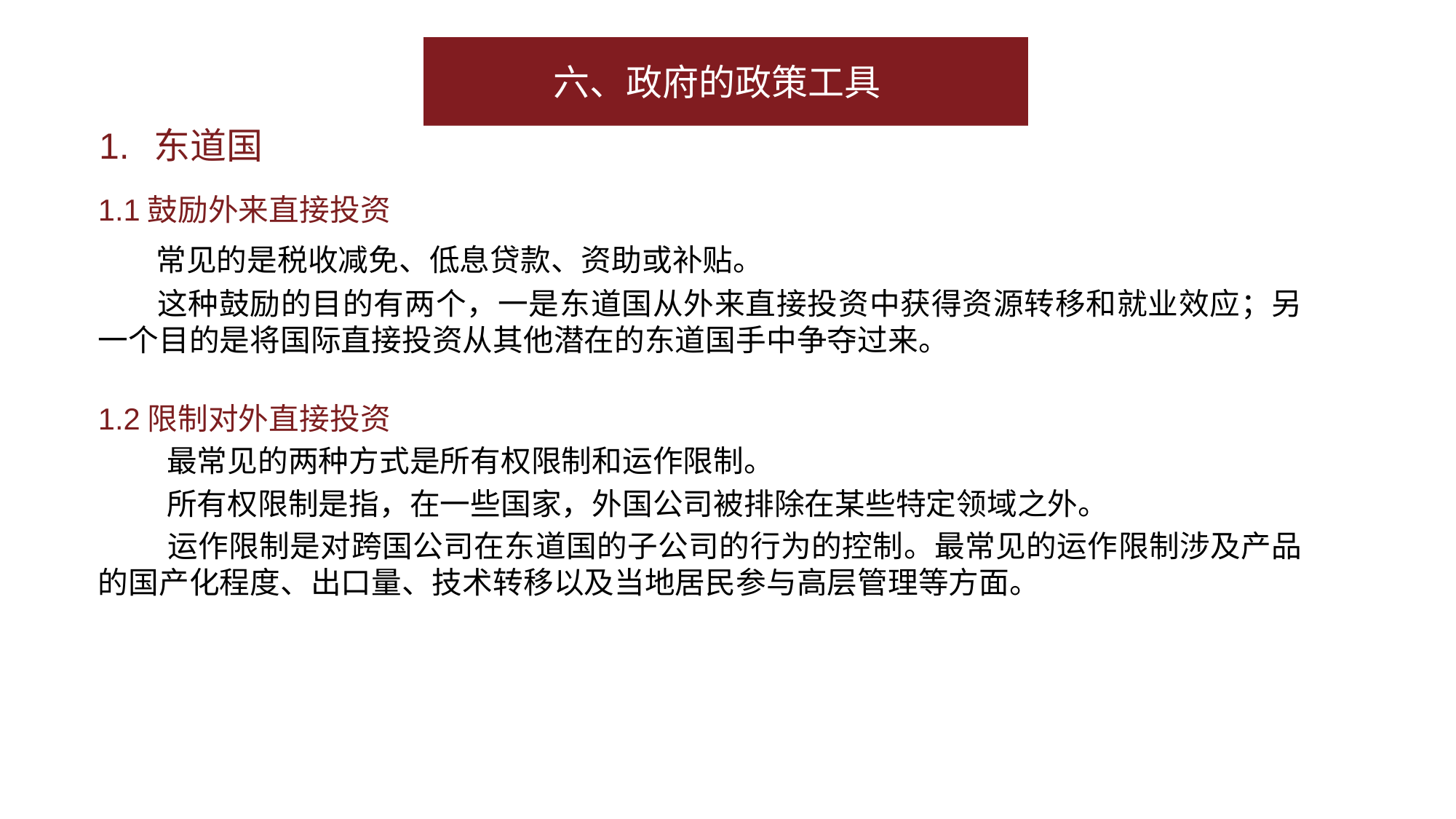

六、政府的政策工具
东道国
1.1鼓励外来直接投资
      常见的是税收减免、低息贷款、资助或补贴。
       这种鼓励的目的有两个，一是东道国从外来直接投资中获得资源转移和就业效应；另一个目的是将国际直接投资从其他潜在的东道国手中争夺过来。

1.2限制对外直接投资
 最常见的两种方式是所有权限制和运作限制。
 所有权限制是指，在一些国家，外国公司被排除在某些特定领域之外。
 运作限制是对跨国公司在东道国的子公司的行为的控制。最常见的运作限制涉及产品的国产化程度、出口量、技术转移以及当地居民参与高层管理等方面。